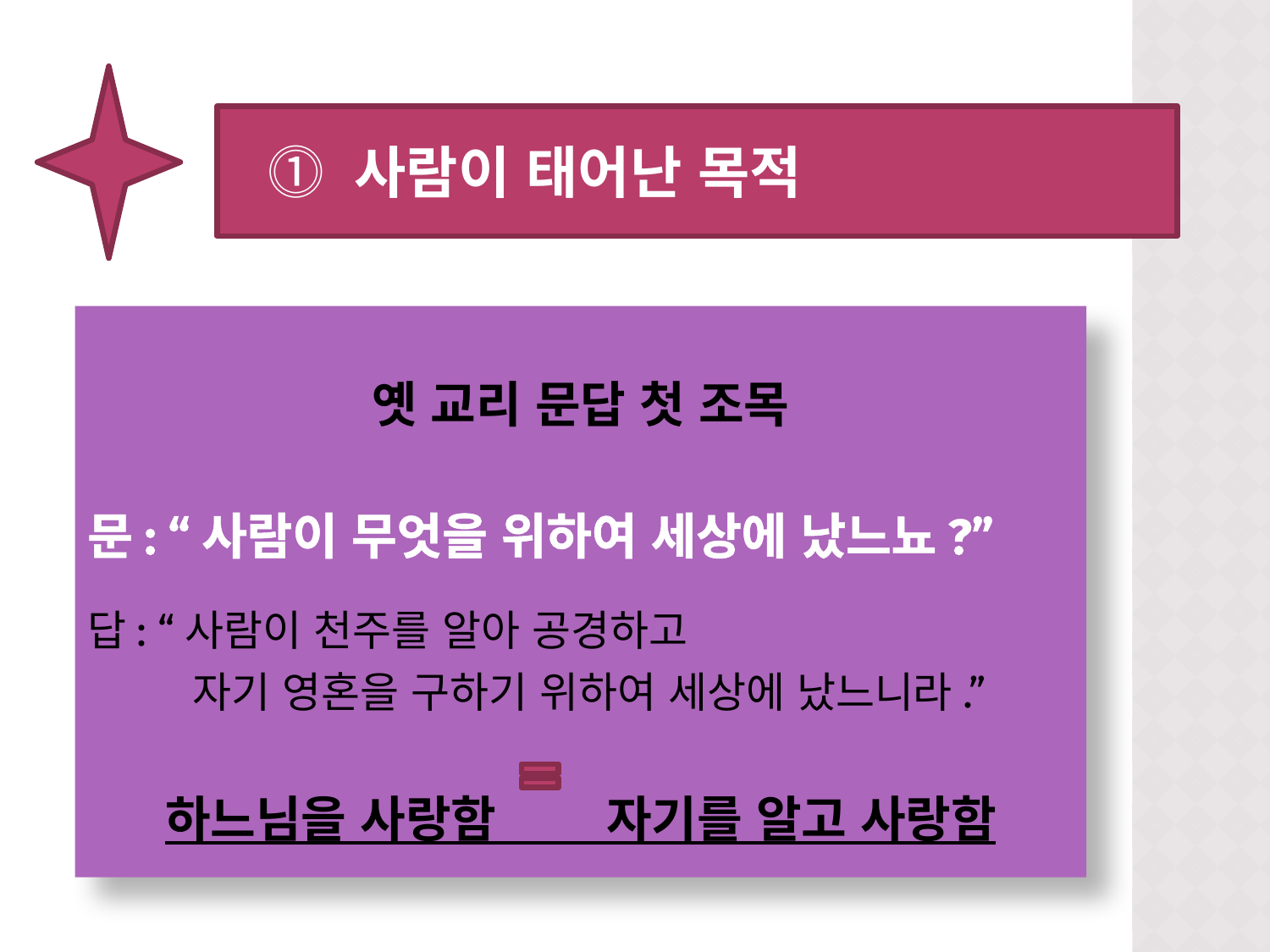

⓵ 사람이 태어난 목적

옛 교리 문답 첫 조목

문: “사람이 무엇을 위하여 세상에 났느뇨?”

답: “사람이 천주를 알아 공경하고
        자기 영혼을 구하기 위하여 세상에 났느니라.”

하느님을 사랑함        자기를 알고 사랑함